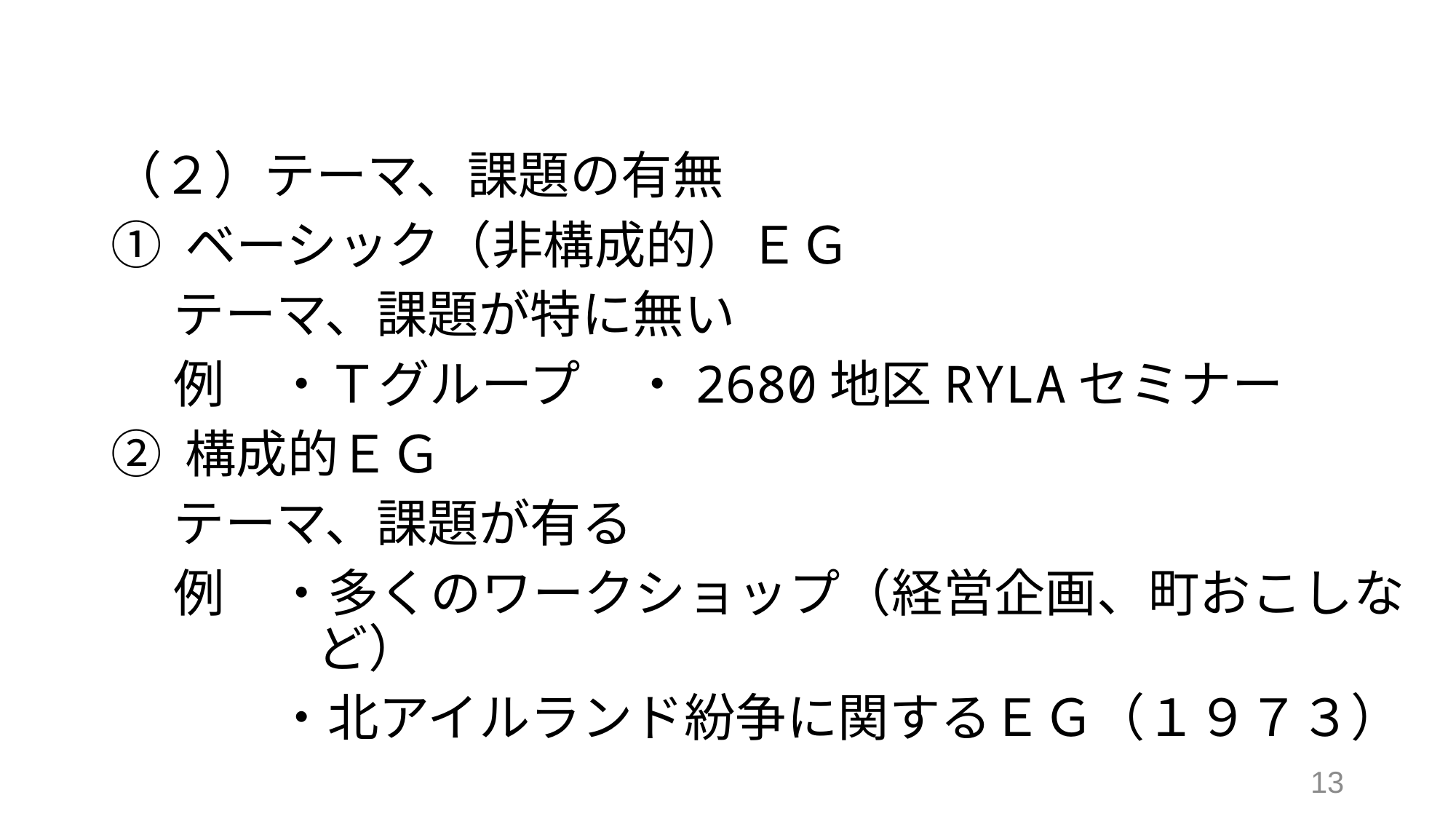

（２）テーマ、課題の有無
① ベーシック（非構成的）ＥＧ
　 テーマ、課題が特に無い
　 例　・Ｔグループ　・2680地区RYLAセミナー
② 構成的ＥＧ
　 テーマ、課題が有る
　 例　・多くのワークショップ（経営企画、町おこしなど）
　　　 ・北アイルランド紛争に関するＥＧ（１９７３）
13